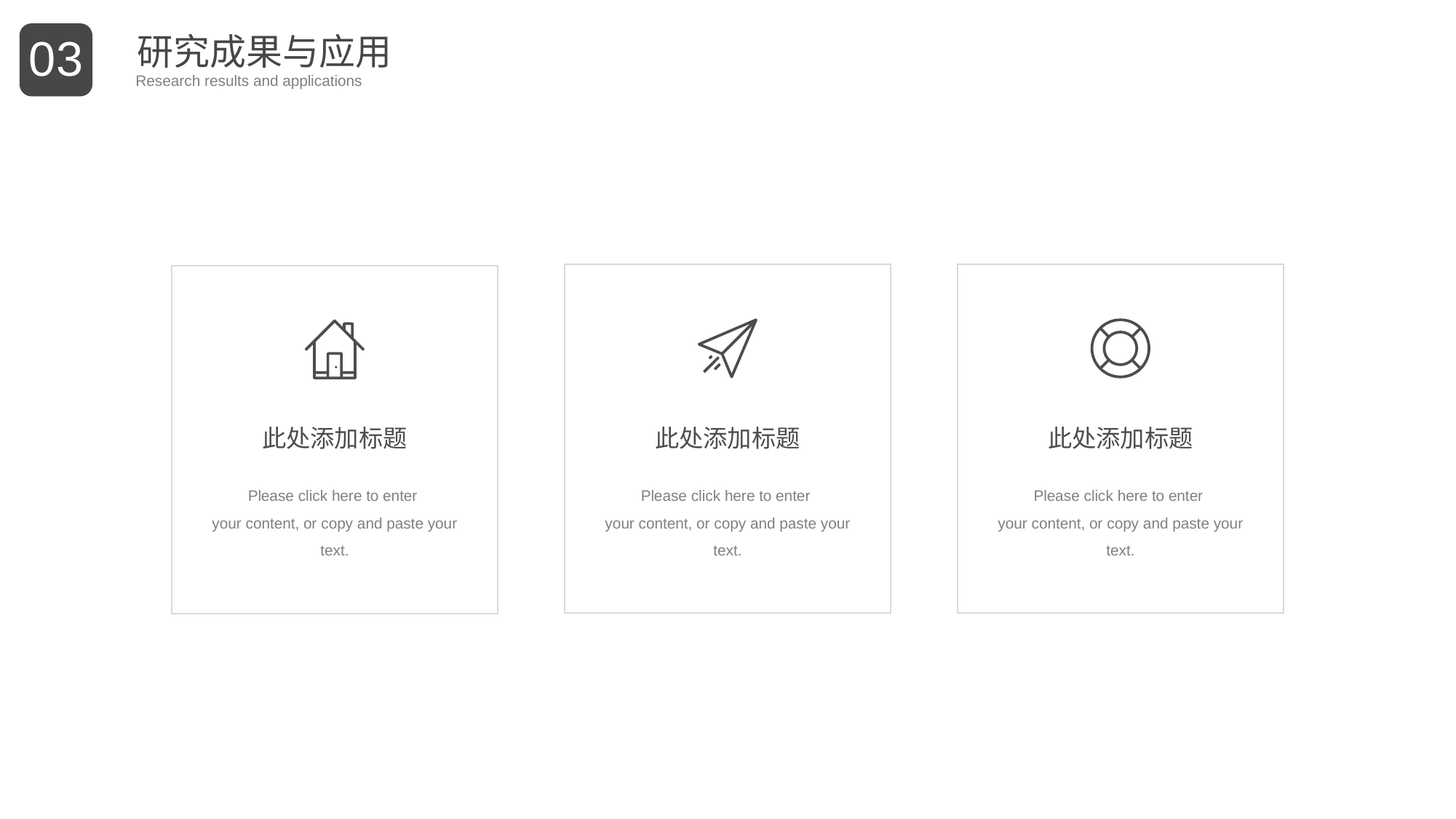

03

研究成果与应用
Research results and applications

此处添加标题
Please click here to enter
your content, or copy and paste your text.
此处添加标题
Please click here to enter
your content, or copy and paste your text.
此处添加标题
Please click here to enter
your content, or copy and paste your text.